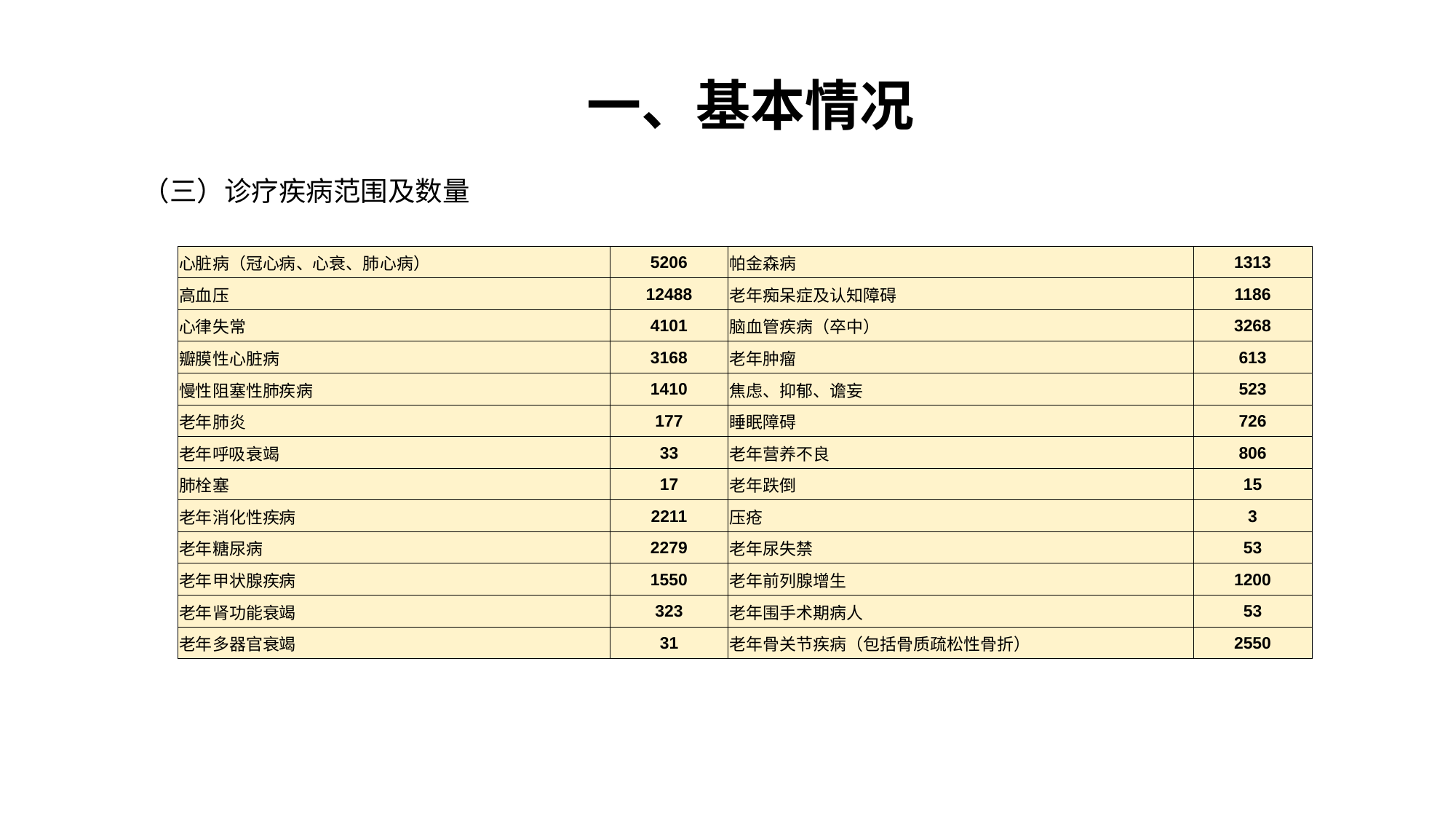

一、基本情况
（三）诊疗疾病范围及数量

| 心脏病（冠心病、心衰、肺心病） | 5206 | 帕金森病 | 1313 |
| --- | --- | --- | --- |
| 高血压 | 12488 | 老年痴呆症及认知障碍 | 1186 |
| 心律失常 | 4101 | 脑血管疾病（卒中） | 3268 |
| 瓣膜性心脏病 | 3168 | 老年肿瘤 | 613 |
| 慢性阻塞性肺疾病 | 1410 | 焦虑、抑郁、谵妄 | 523 |
| 老年肺炎 | 177 | 睡眠障碍 | 726 |
| 老年呼吸衰竭 | 33 | 老年营养不良 | 806 |
| 肺栓塞 | 17 | 老年跌倒 | 15 |
| 老年消化性疾病 | 2211 | 压疮 | 3 |
| 老年糖尿病 | 2279 | 老年尿失禁 | 53 |
| 老年甲状腺疾病 | 1550 | 老年前列腺增生 | 1200 |
| 老年肾功能衰竭 | 323 | 老年围手术期病人 | 53 |
| 老年多器官衰竭 | 31 | 老年骨关节疾病（包括骨质疏松性骨折） | 2550 |